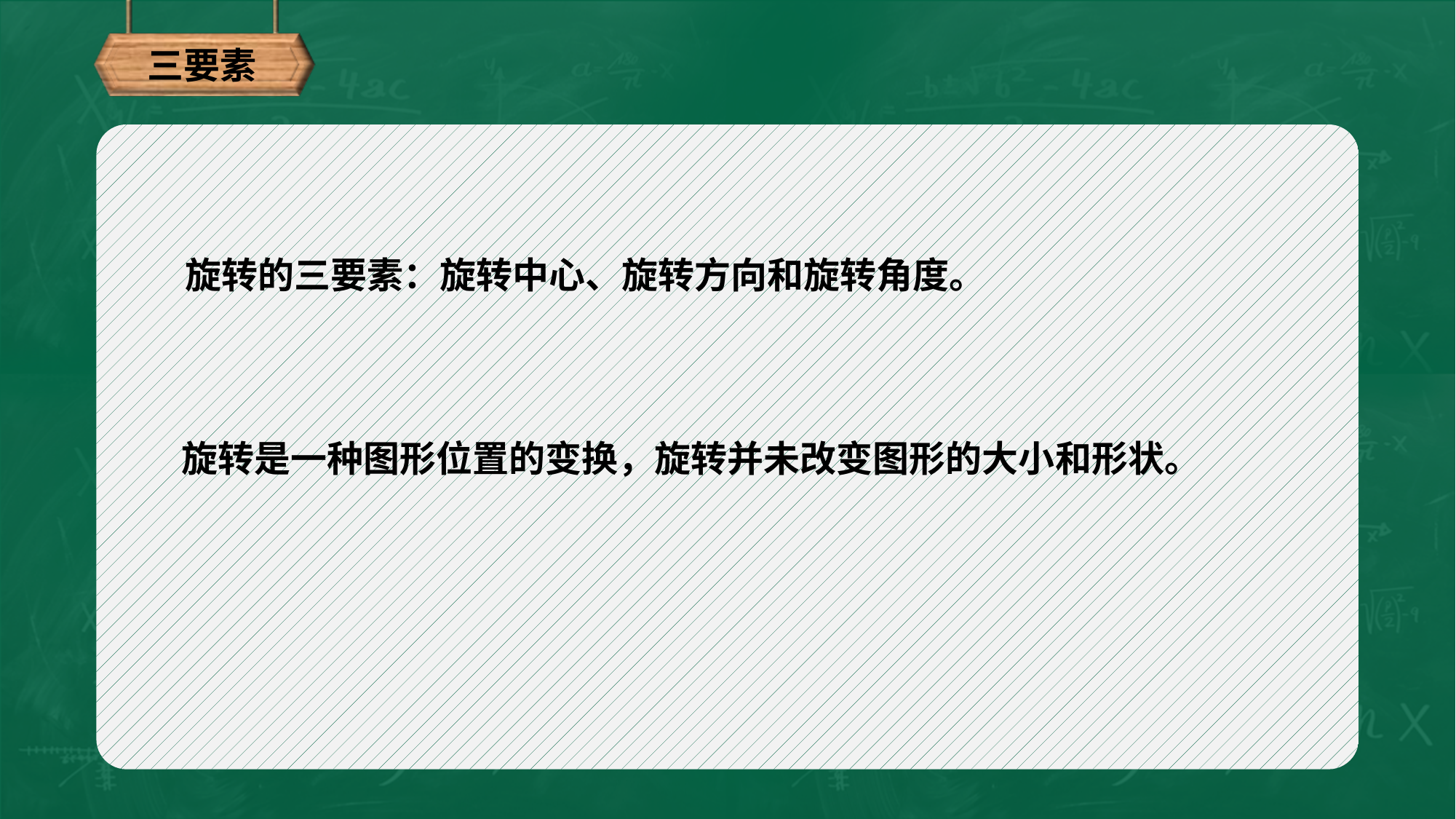

三要素
旋转的三要素：旋转中心、旋转方向和旋转角度。
旋转是一种图形位置的变换，旋转并未改变图形的大小和形状。